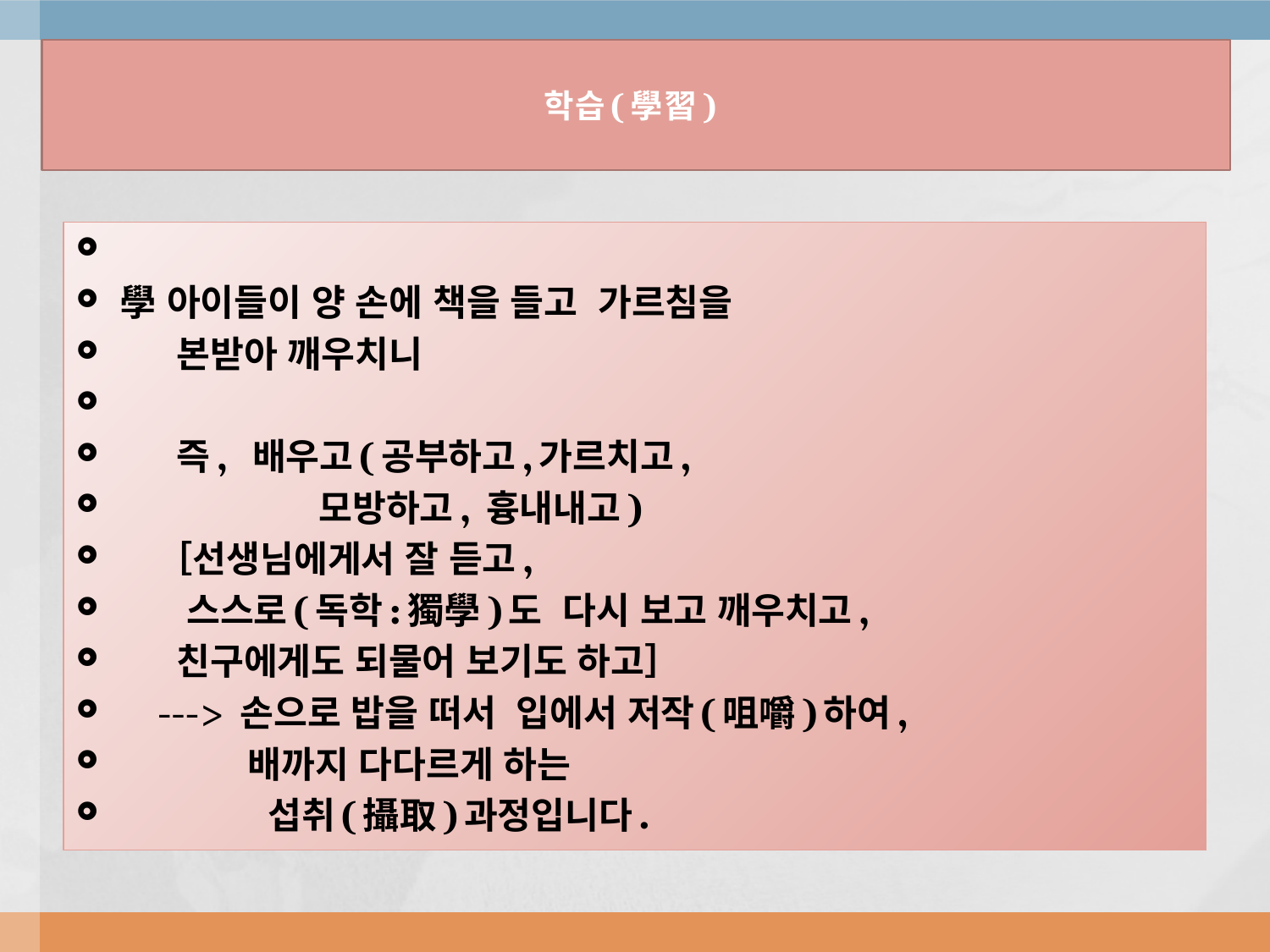

# 학습(學習)

學 아이들이 양 손에 책을 들고  가르침을
     본받아 깨우치니

     즉,  배우고(공부하고,가르치고,
                   모방하고, 흉내내고)
   ［선생님에게서 잘 듣고,
      스스로(독학:獨學)도  다시 보고 깨우치고,
     친구에게도 되물어 보기도 하고］
    ---> 손으로 밥을 떠서  입에서 저작(咀嚼)하여,
            배까지 다다르게 하는
              섭취(攝取)과정입니다.